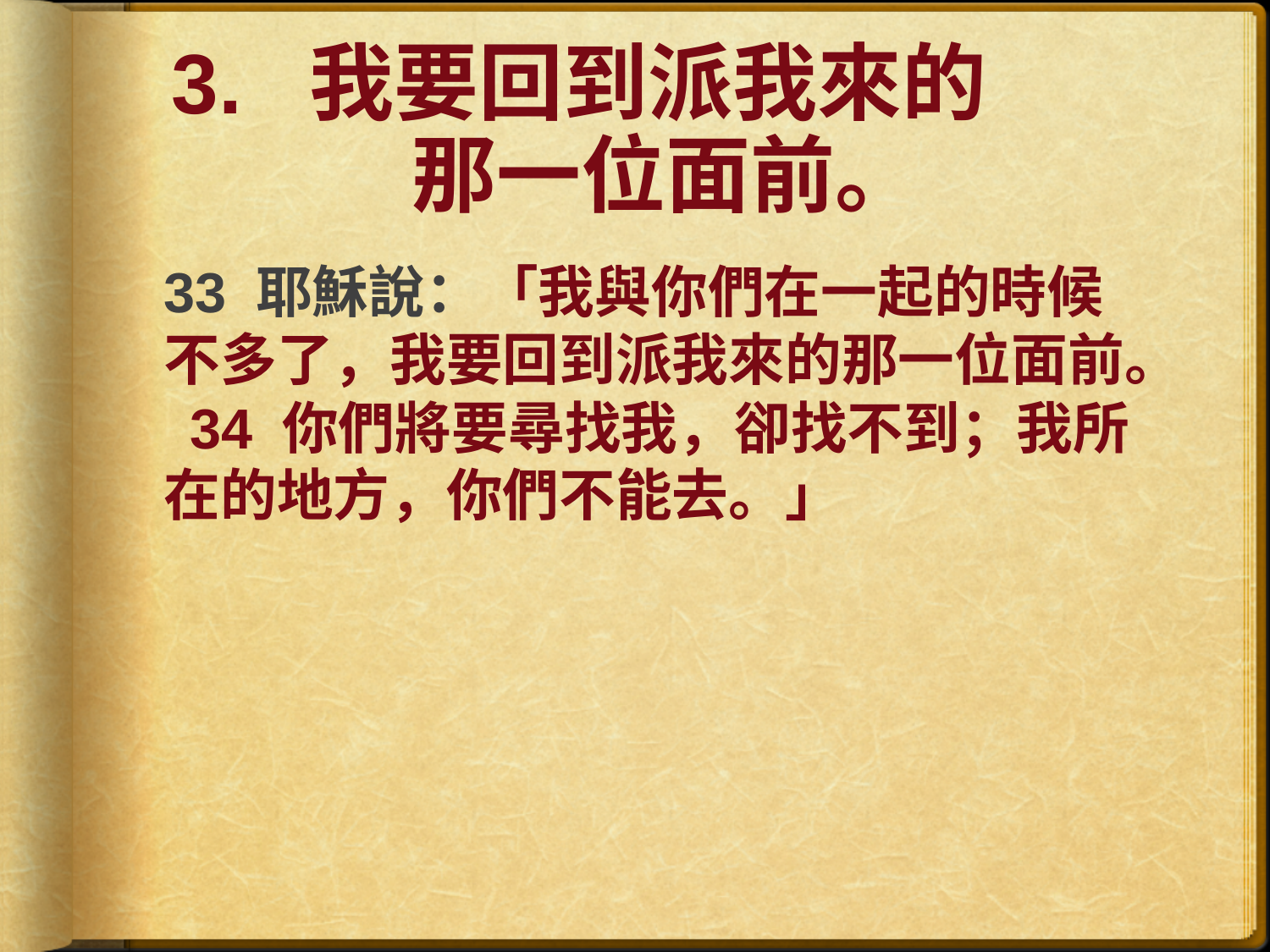

# 3.  我要回到派我來的          那一位面前。
33 耶穌說：「我與你們在一起的時候不多了，我要回到派我來的那一位面前。 34 你們將要尋找我，卻找不到；我所在的地方，你們不能去。」